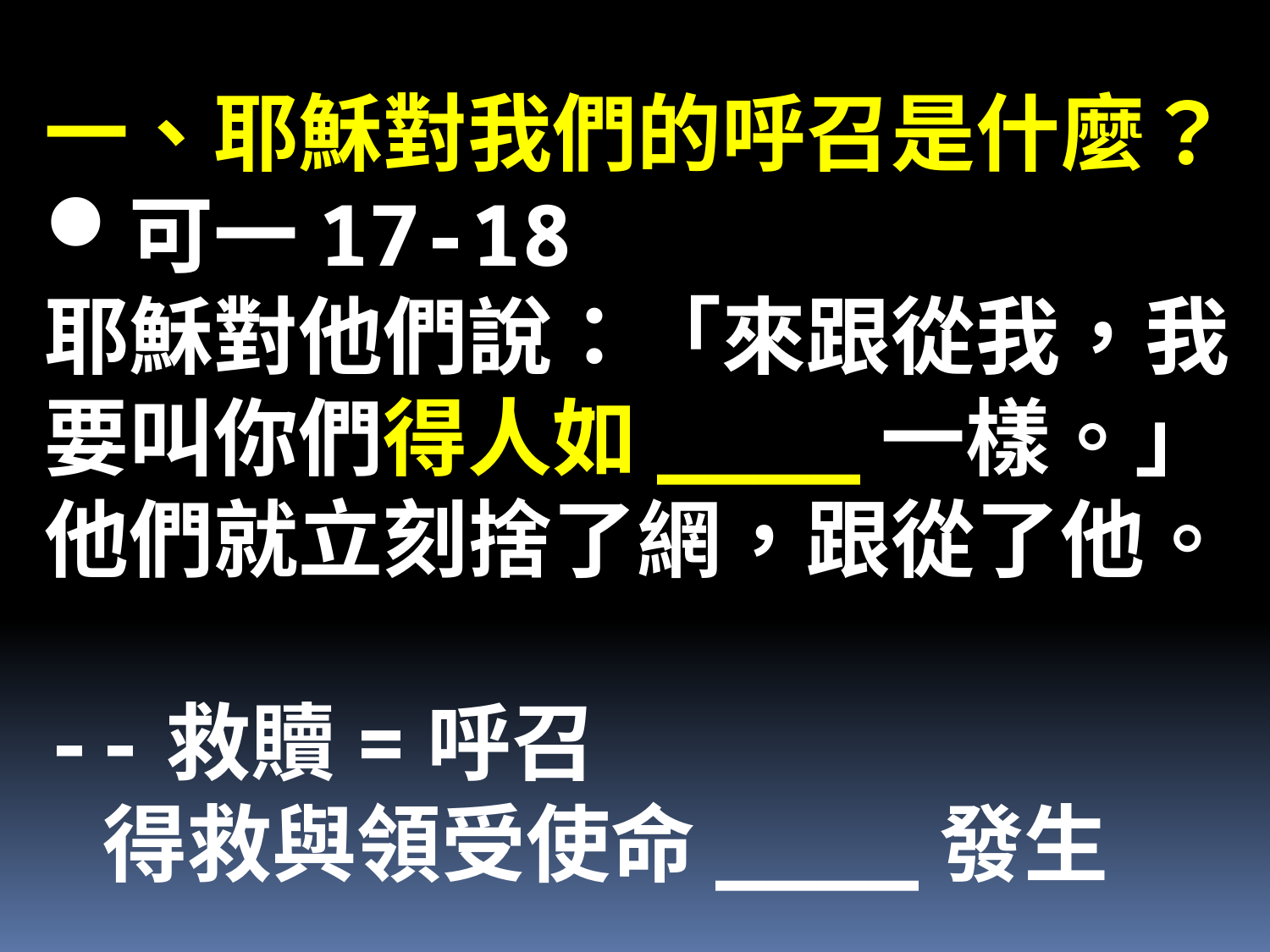

一、耶穌對我們的呼召是什麼？
可一17-18
耶穌對他們說：「來跟從我，我要叫你們得人如____一樣。」他們就立刻捨了網，跟從了他。

--救贖=呼召
  得救與領受使命____發生